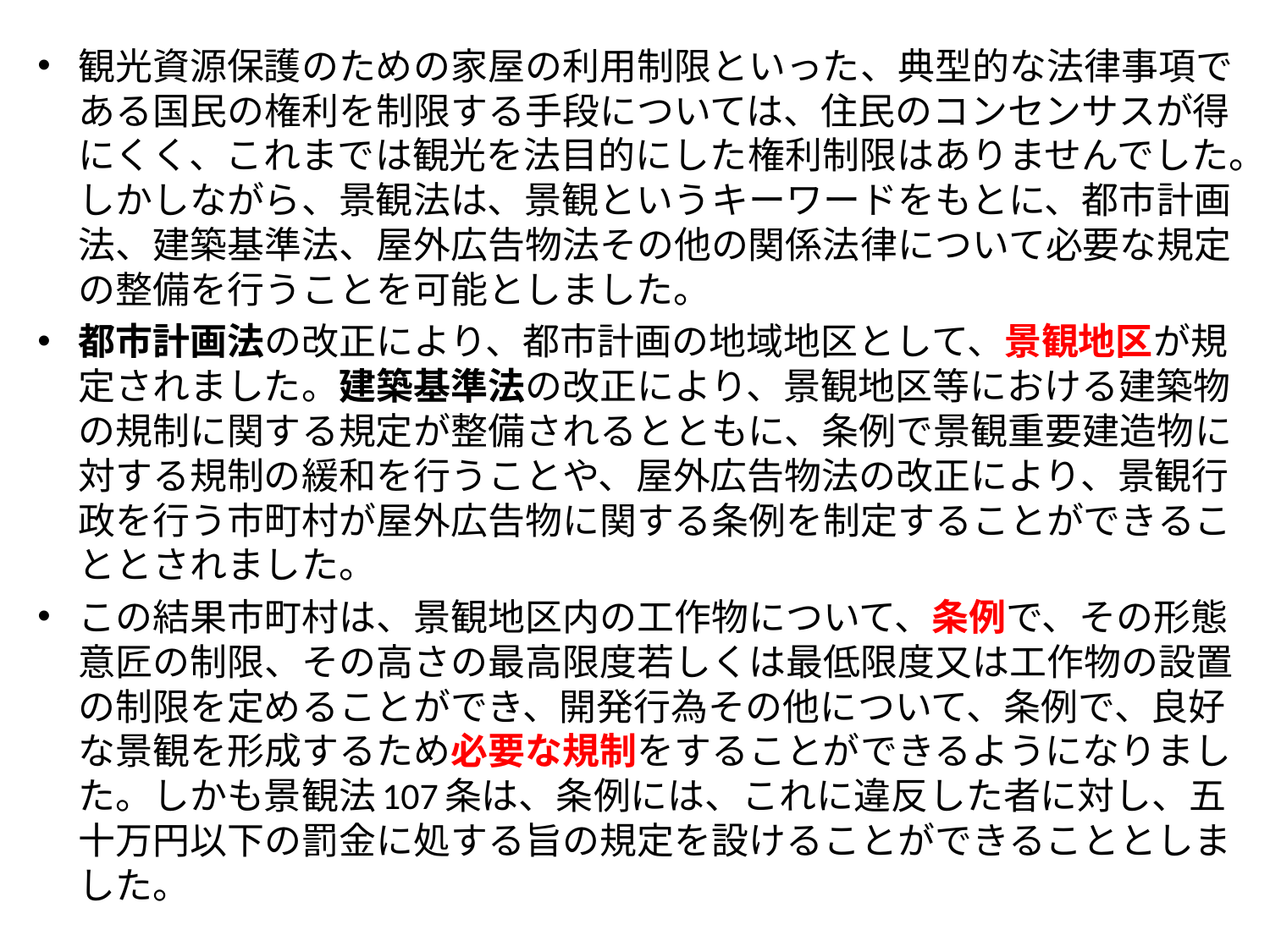

観光資源保護のための家屋の利用制限といった、典型的な法律事項である国民の権利を制限する手段については、住民のコンセンサスが得にくく、これまでは観光を法目的にした権利制限はありませんでした。しかしながら、景観法は、景観というキーワードをもとに、都市計画法、建築基準法、屋外広告物法その他の関係法律について必要な規定の整備を行うことを可能としました。
都市計画法の改正により、都市計画の地域地区として、景観地区が規定されました。建築基準法の改正により、景観地区等における建築物の規制に関する規定が整備されるとともに、条例で景観重要建造物に対する規制の緩和を行うことや、屋外広告物法の改正により、景観行政を行う市町村が屋外広告物に関する条例を制定することができることとされました。
この結果市町村は、景観地区内の工作物について、条例で、その形態意匠の制限、その高さの最高限度若しくは最低限度又は工作物の設置の制限を定めることができ、開発行為その他について、条例で、良好な景観を形成するため必要な規制をすることができるようになりました。しかも景観法107条は、条例には、これに違反した者に対し、五十万円以下の罰金に処する旨の規定を設けることができることとしました。